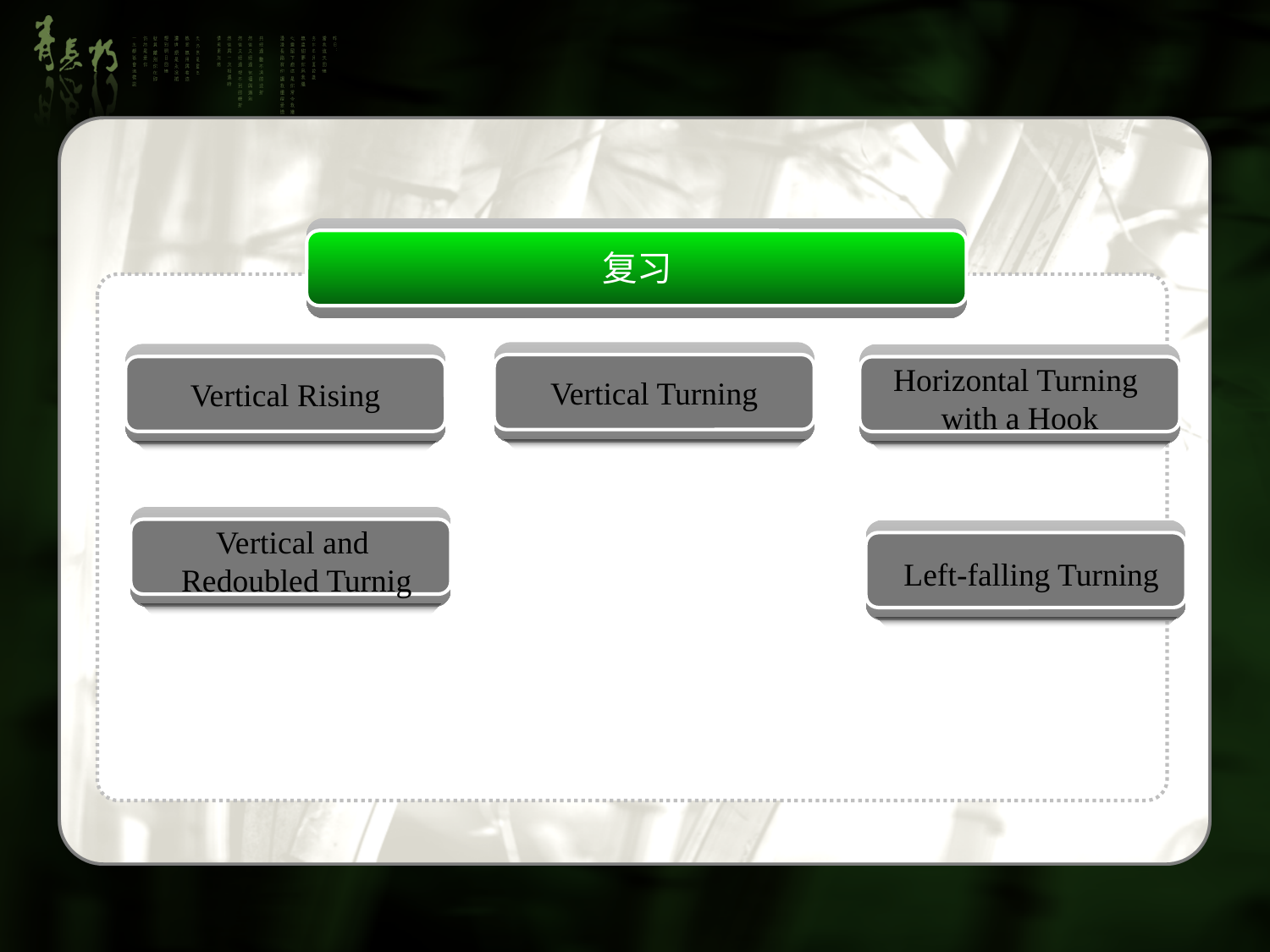

复习

Vertical Turning

Vertical Rising

Horizontal Turning
with a Hook

Vertical and
Redoubled Turnig

Left-falling Turning